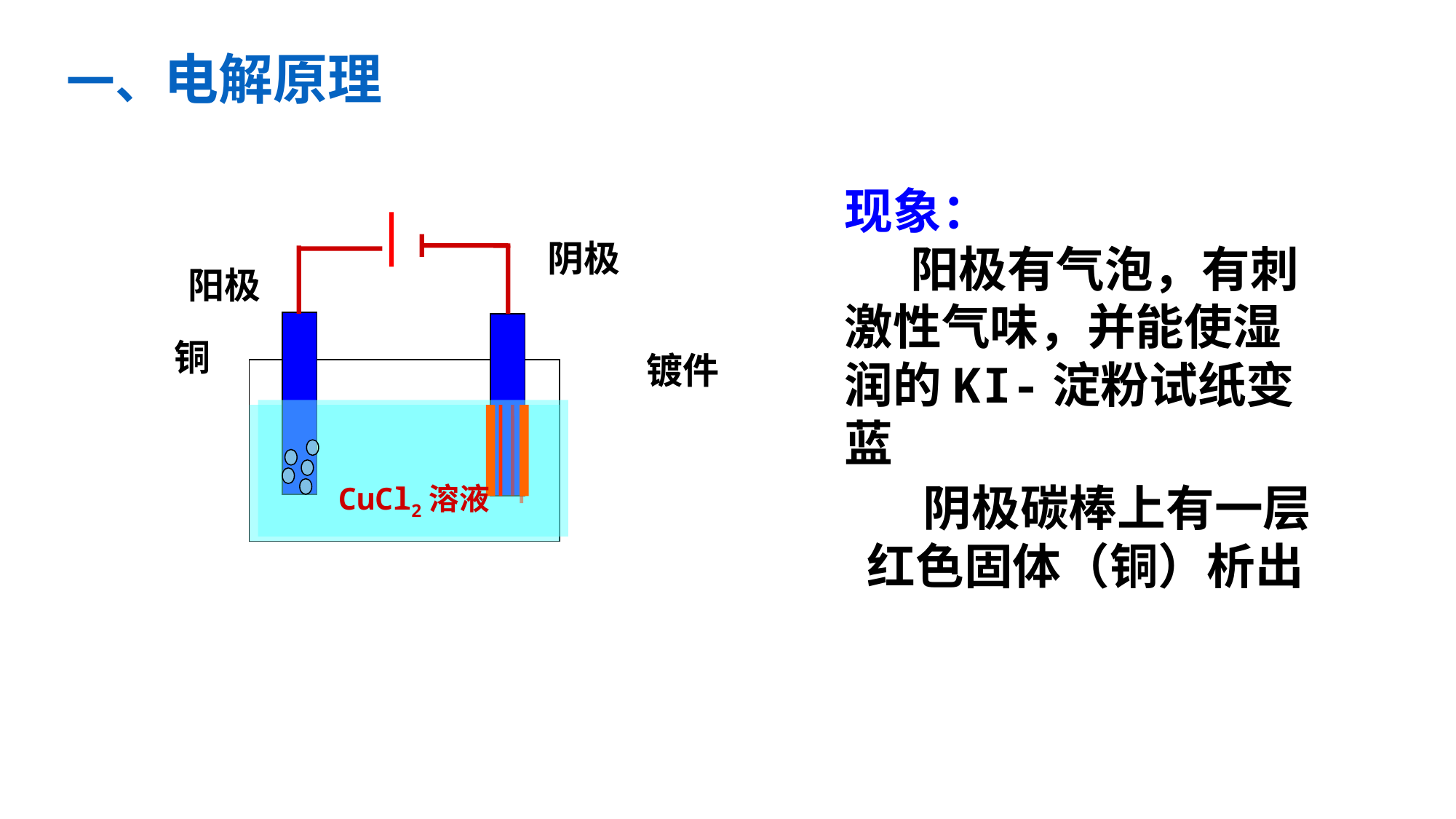

一、电解原理
现象：
       阳极有气泡，有刺激性气味，并能使湿润的KI-淀粉试纸变蓝

阴极

阳极

铜
镀件

    阴极碳棒上有一层红色固体（铜）析出
CuCl2溶液